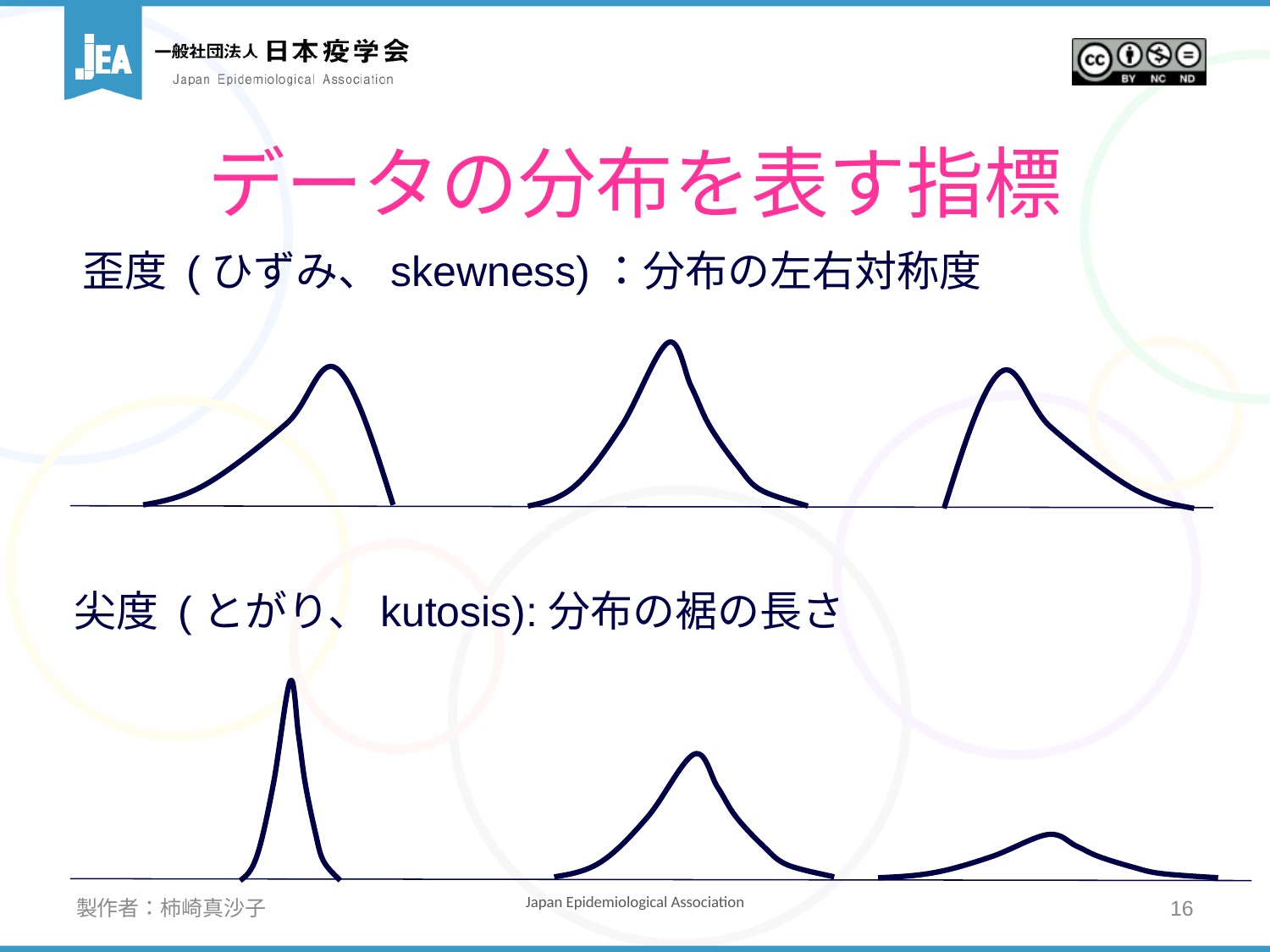

# データの分布を表す指標
歪度 (ひずみ、skewness)：分布の左右対称度

尖度 (とがり、kutosis):分布の裾の長さ

製作者：柿崎真沙子
16